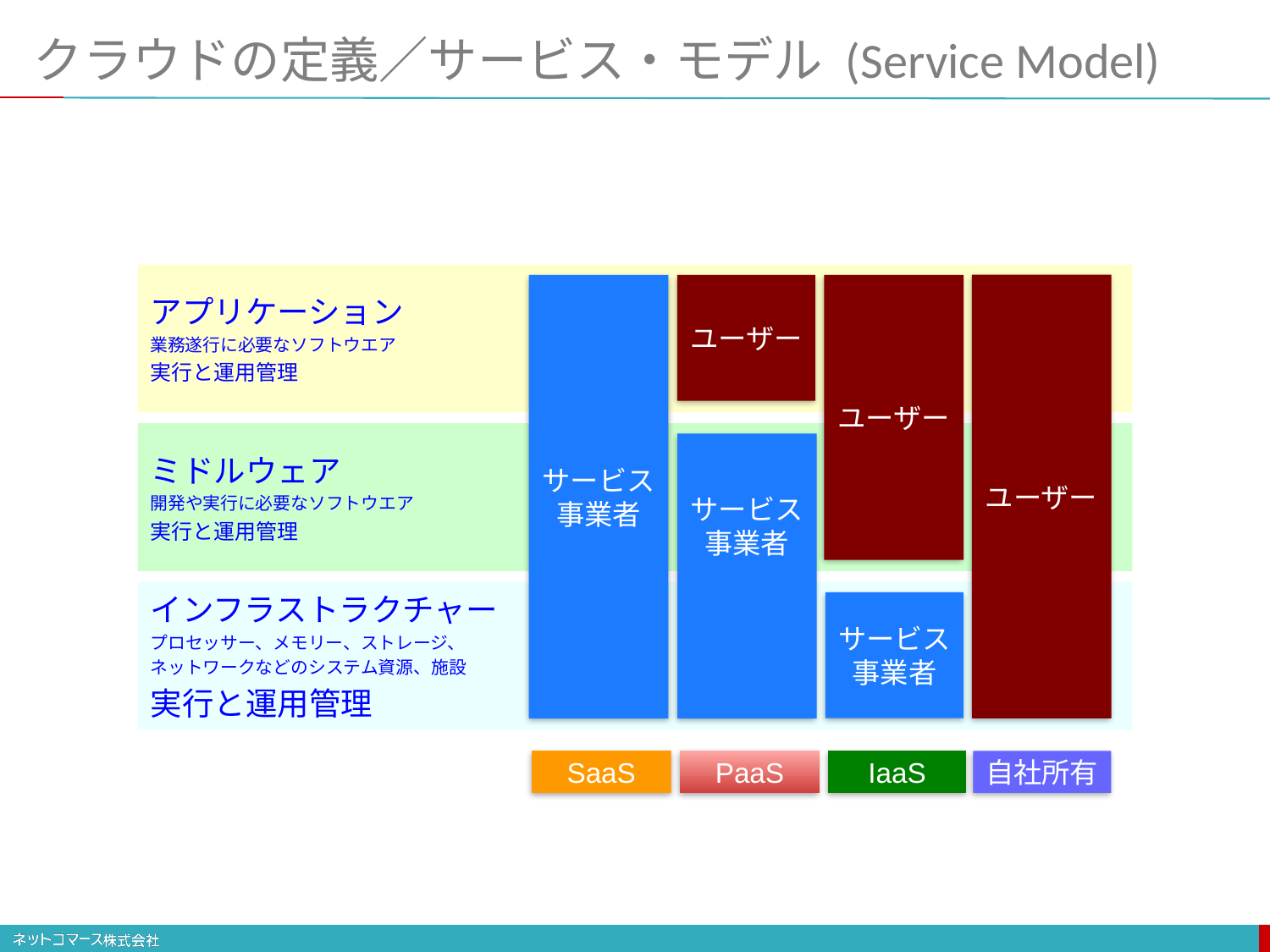

# クラウドの定義／サービス・モデル (Service Model)
アプリケーション
業務遂行に必要なソフトウエア
実行と運用管理
ユーザー
サービス
事業者
ユーザー
ユーザー
ミドルウェア
開発や実行に必要なソフトウエア
実行と運用管理

サービス
事業者

インフラストラクチャー
プロセッサー、メモリー、ストレージ、
ネットワークなどのシステム資源、施設
実行と運用管理
サービス
事業者
SaaS
PaaS
IaaS
自社所有